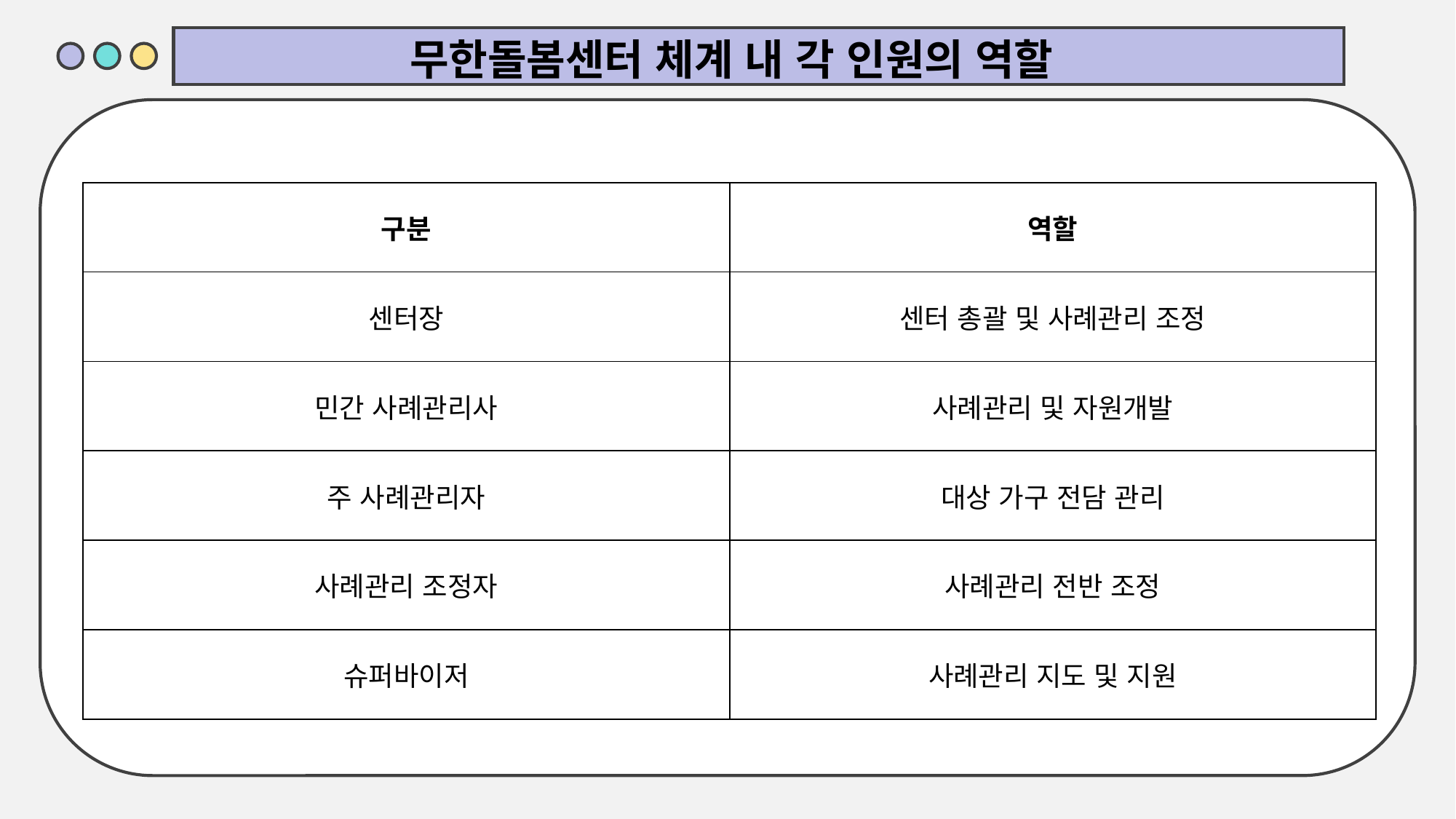

무한돌봄센터 체계 내 각 인원의 역할

|  |  |
| --- | --- |
| 구분 | 역할 |
| 센터장 | 센터 총괄 및 사례관리 조정 |
| 민간 사례관리사 | 사례관리 및 자원개발 |
| 주 사례관리자 | 대상 가구 전담 관리 |
| 사례관리 조정자 | 사례관리 전반 조정 |
| 슈퍼바이저 | 사례관리 지도 및 지원 |